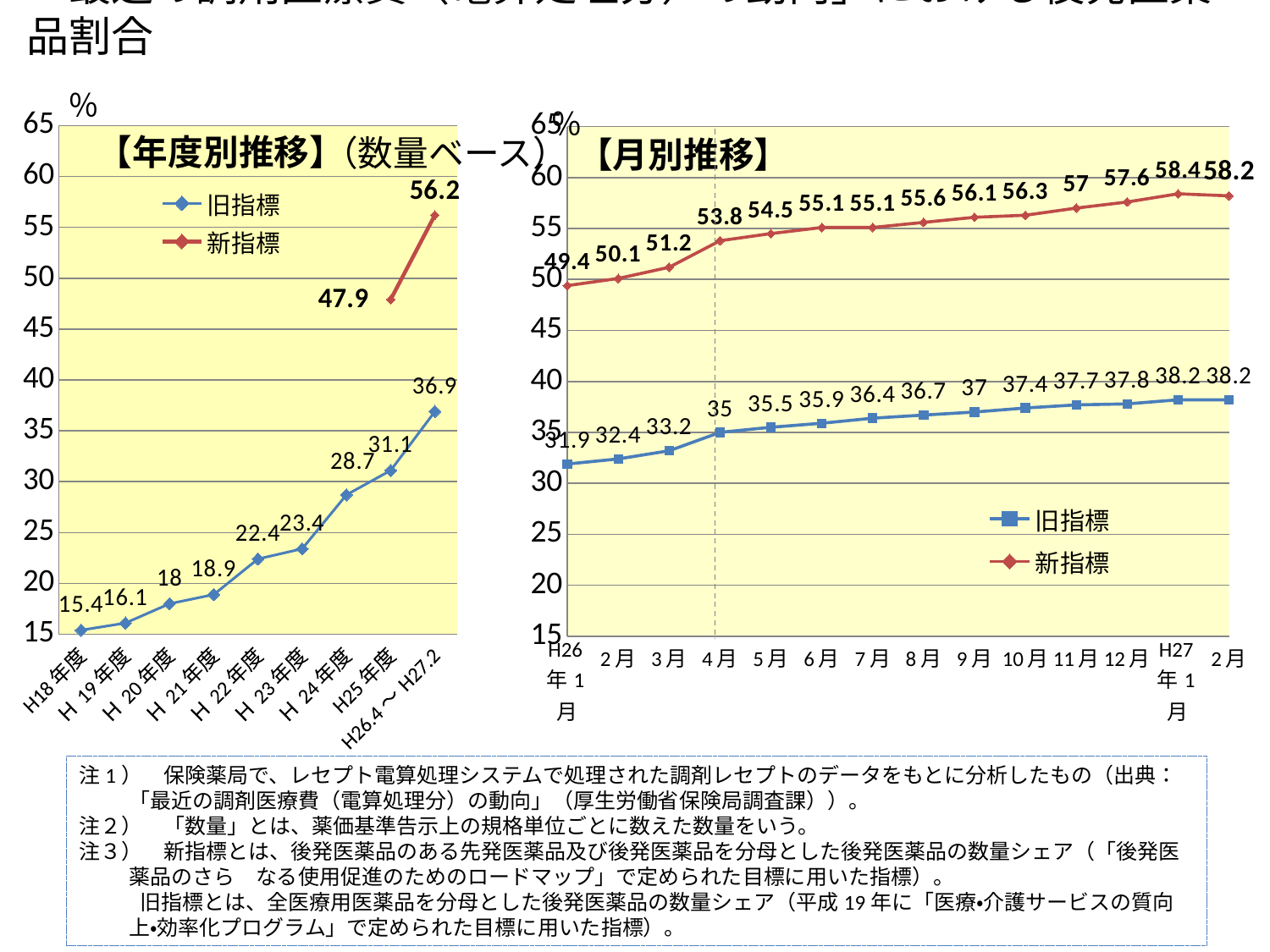

### Chart

| Category | 旧指標 | 新指標 |
|---|---|---|
| H18年度 | 15.4 | None |
| Ｈ19年度 | 16.1 | None |
| Ｈ20年度 | 18.0 | None |
| Ｈ21年度 | 18.9 | None |
| Ｈ22年度 | 22.4 | None |
| Ｈ23年度 | 23.4 | None |
| Ｈ24年度 | 28.7 | None |
| H25年度 | 31.1 | 47.9 |
| H26.4～H27.2 | 36.9 | 56.2 |
「最近の調剤医療費（電算処理分）の動向」における後発医薬品割合
　　　　　　　　　　　　　　　　　　　　　　　　　　　　　　　　　　　（数量ベース）

### Chart

| Category | 旧指標 | 新指標 |
|---|---|---|
| H26年1月 | 31.9 | 49.4 |
| 2月 | 32.4 | 50.1 |
| 3月 | 33.2 | 51.2 |
| 4月 | 35.0 | 53.8 |
| 5月 | 35.5 | 54.5 |
| 6月 | 35.9 | 55.1 |
| 7月 | 36.4 | 55.1 |
| 8月 | 36.7 | 55.6 |
| 9月 | 37.0 | 56.1 |
| 10月 | 37.4 | 56.3 |
| 11月 | 37.7 | 57.0 |
| 12月 | 37.8 | 57.6 |
| H27年1月 | 38.2 | 58.4 |
| 2月 | 38.2 | 58.2 |
【年度別推移】
【月別推移】
注1）　保険薬局で、レセプト電算処理システムで処理された調剤レセプトのデータをもとに分析したもの（出典：「最近の調剤医療費（電算処理分）の動向」（厚生労働省保険局調査課））。
注２）　「数量」とは、薬価基準告示上の規格単位ごとに数えた数量をいう。
注３）　新指標とは、後発医薬品のある先発医薬品及び後発医薬品を分母とした後発医薬品の数量シェア（「後発医薬品のさら　なる使用促進のためのロードマップ」で定められた目標に用いた指標）。
旧指標とは、全医療用医薬品を分母とした後発医薬品の数量シェア（平成19年に「医療・介護サービスの質向上・効率化プログラム」で定められた目標に用いた指標）。